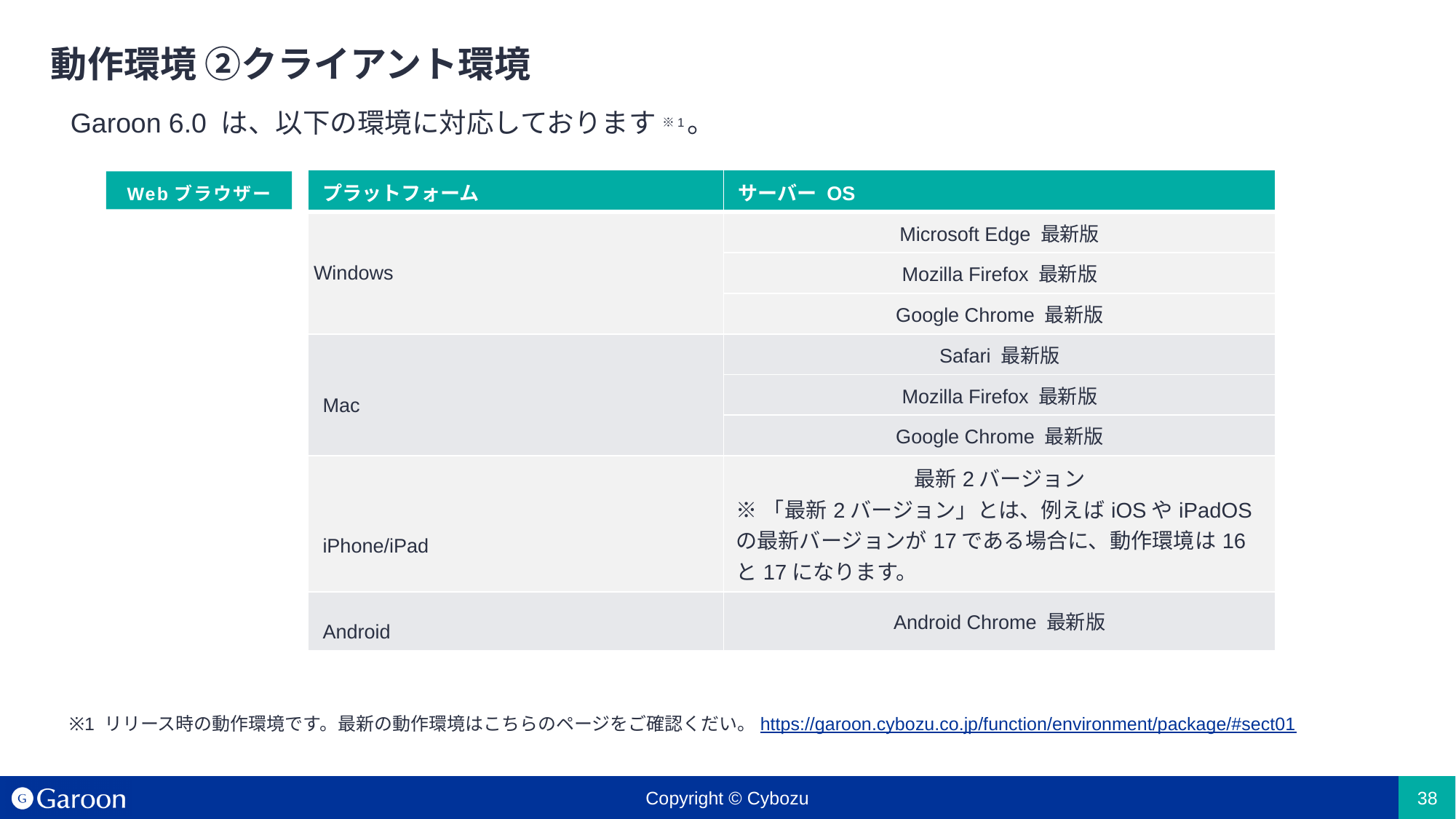

# 動作環境 ②クライアント環境
Garoon 6.0 は、以下の環境に対応しております ※1。
| プラットフォーム | サーバー OS |
| --- | --- |
| Windows | Microsoft Edge 最新版 |
|  | Mozilla Firefox 最新版 |
|  | Google Chrome 最新版 |
| Mac | Safari 最新版 |
|  | Mozilla Firefox 最新版 |
|  | Google Chrome 最新版 |
| iPhone/iPad | 最新2バージョン ※「最新2バージョン」とは、例えばiOSやiPadOSの最新バージョンが17である場合に、動作環境は16と17になります。 |
| Android | Android Chrome 最新版 |
Webブラウザー
※1 リリース時の動作環境です。最新の動作環境はこちらのページをご確認くだい。https://garoon.cybozu.co.jp/function/environment/package/#sect01